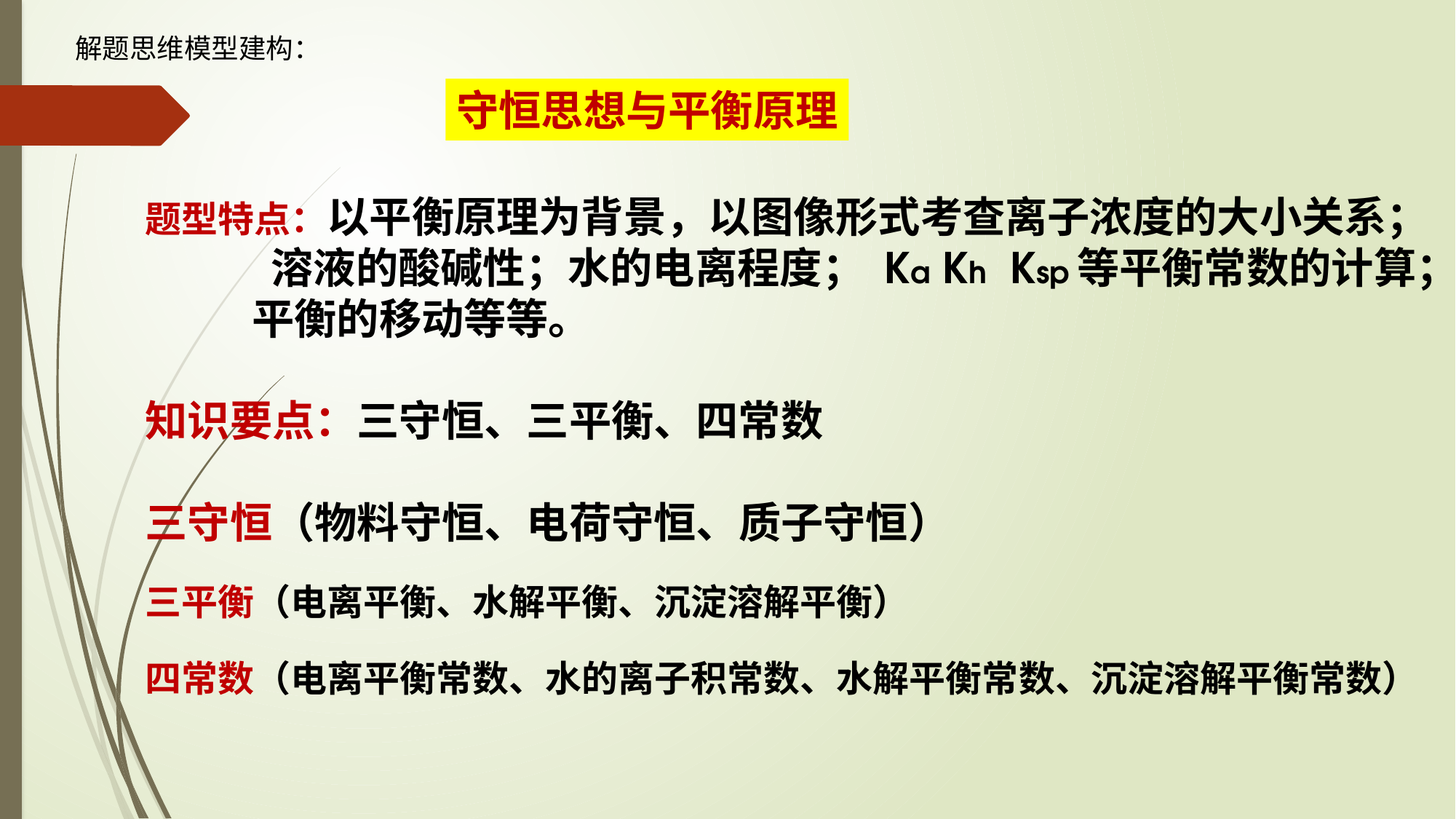

解题思维模型建构：
守恒思想与平衡原理
题型特点：以平衡原理为背景，以图像形式考查离子浓度的大小关系；
            溶液的酸碱性；水的电离程度； Ka Kh  Ksp等平衡常数的计算；
          平衡的移动等等。

知识要点：三守恒、三平衡、四常数

三守恒（物料守恒、电荷守恒、质子守恒）

三平衡（电离平衡、水解平衡、沉淀溶解平衡）

四常数（电离平衡常数、水的离子积常数、水解平衡常数、沉淀溶解平衡常数）